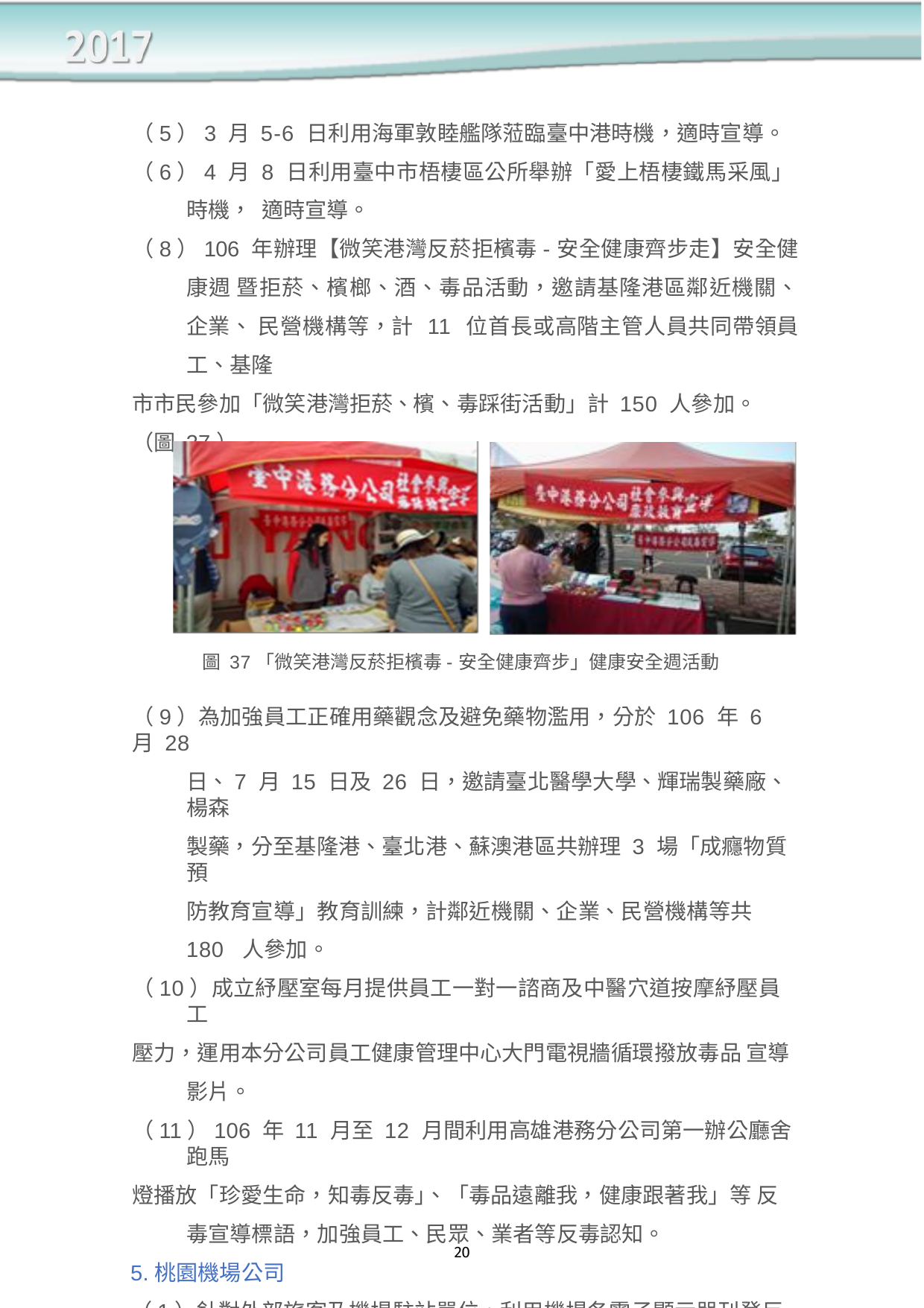

（5）3 月 5-6 日利用海軍敦睦艦隊蒞臨臺中港時機，適時宣導。
（6）4 月 8 日利用臺中市梧棲區公所舉辦「愛上梧棲鐵馬采風」時機，  適時宣導。
（8）106 年辦理【微笑港灣反菸拒檳毒-安全健康齊步走】安全健康週 暨拒菸、檳榔、酒、毒品活動，邀請基隆港區鄰近機關、企業、 民營機構等，計 11 位首長或高階主管人員共同帶領員工、基隆
市市民參加「微笑港灣拒菸、檳、毒踩街活動」計 150 人參加。
（圖 37）

圖 37「微笑港灣反菸拒檳毒-安全健康齊步」健康安全週活動

（9）為加強員工正確用藥觀念及避免藥物濫用，分於 106 年 6 月 28
日、7 月 15 日及 26 日，邀請臺北醫學大學、輝瑞製藥廠、楊森
製藥，分至基隆港、臺北港、蘇澳港區共辦理 3 場「成癮物質預
防教育宣導」教育訓練，計鄰近機關、企業、民營機構等共 180  人參加。
（10）成立紓壓室每月提供員工一對一諮商及中醫穴道按摩紓壓員工
壓力，運用本分公司員工健康管理中心大門電視牆循環撥放毒品 宣導影片。
（11）106 年 11 月至 12 月間利用高雄港務分公司第一辦公廳舍跑馬
燈播放「珍愛生命，知毒反毒」、「毒品遠離我，健康跟著我」等 反毒宣導標語，加強員工、民眾、業者等反毒認知。
5.桃園機場公司
（1）針對外部旅客及機場駐站單位，利用機場各電子顯示器刊登反毒

20